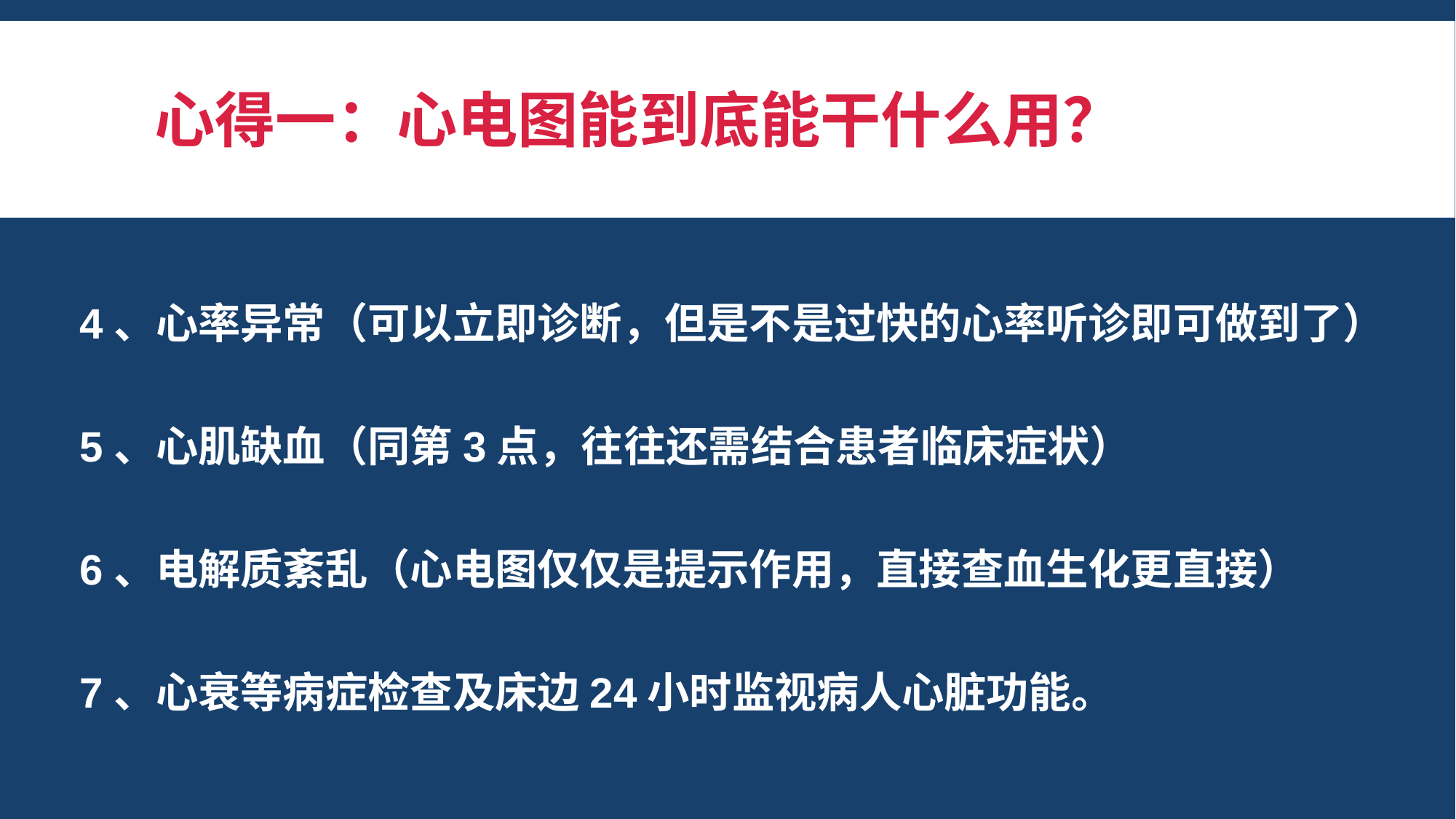

# 心得一：心电图能到底能干什么用？
4、心率异常（可以立即诊断，但是不是过快的心率听诊即可做到了）
5、心肌缺血（同第3点，往往还需结合患者临床症状）
6、电解质紊乱（心电图仅仅是提示作用，直接查血生化更直接）
7、心衰等病症检查及床边24小时监视病人心脏功能。